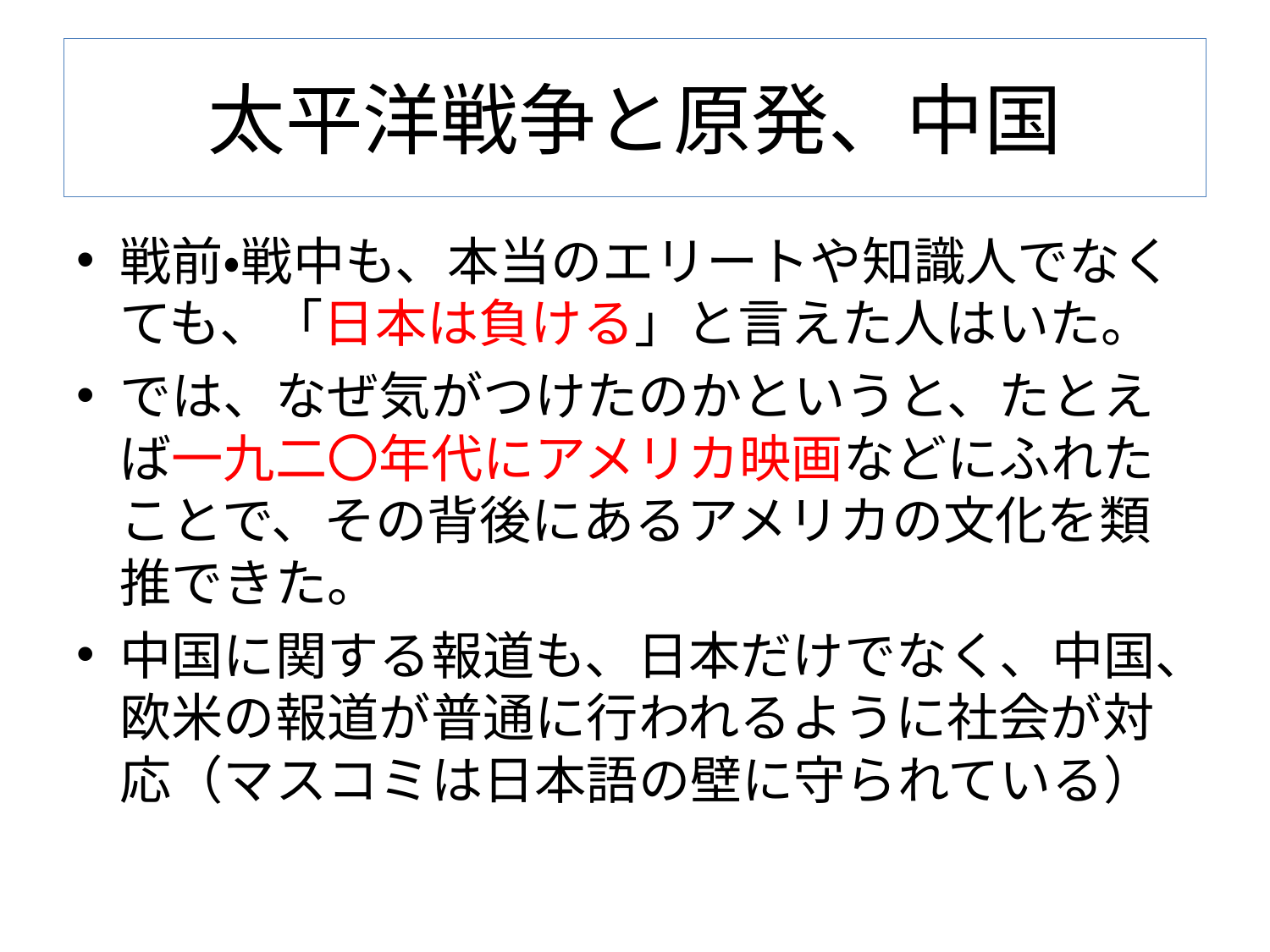

# 太平洋戦争と原発、中国
戦前・戦中も、本当のエリートや知識人でなくても、「日本は負ける」と言えた人はいた。
では、なぜ気がつけたのかというと、たとえば一九二〇年代にアメリカ映画などにふれたことで、その背後にあるアメリカの文化を類推できた。
中国に関する報道も、日本だけでなく、中国、欧米の報道が普通に行われるように社会が対応（マスコミは日本語の壁に守られている）